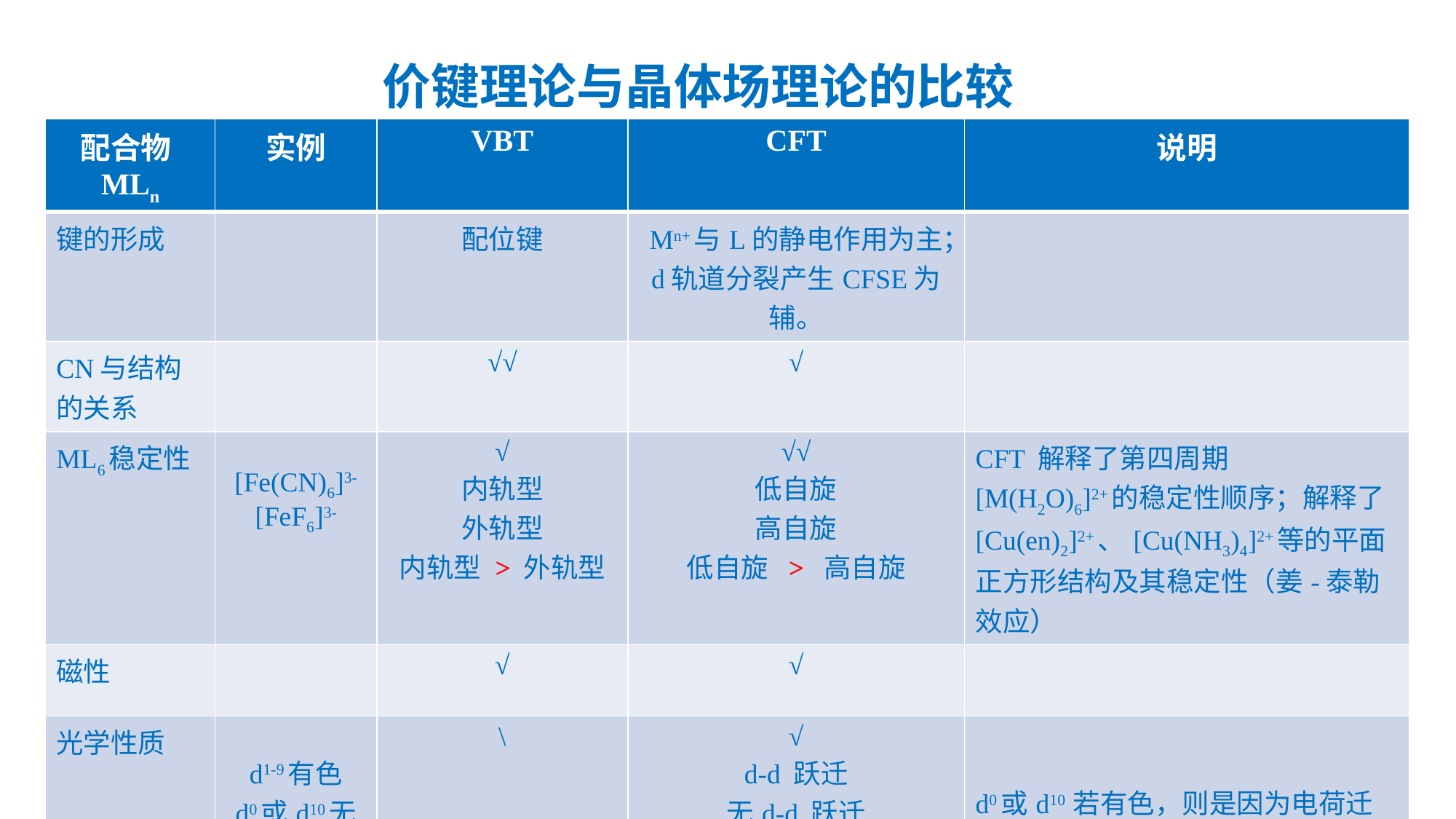

# 价键理论与晶体场理论的比较
| 配合物MLn | 实例 | VBT | CFT | 说明 |
| --- | --- | --- | --- | --- |
| 键的形成 |  | 配位键 | Mn+与L的静电作用为主；d轨道分裂产生CFSE为辅。 |  |
| CN与结构的关系 |  | √√ | √ |  |
| ML6稳定性 | [Fe(CN)6]3- [FeF6]3- | √ 内轨型 外轨型 内轨型 > 外轨型 | √√ 低自旋 高自旋 低自旋 > 高自旋 | CFT 解释了第四周期[M(H2O)6]2+的稳定性顺序；解释了[Cu(en)2]2+、 [Cu(NH3)4]2+等的平面正方形结构及其稳定性（姜-泰勒效应） |
| 磁性 |  | √ | √ |  |
| 光学性质 | d1-9有色 d0或d10无色 | \ | √ d-d 跃迁 无d-d 跃迁 | d0或d10 若有色，则是因为电荷迁移等其它原因导致 |
82